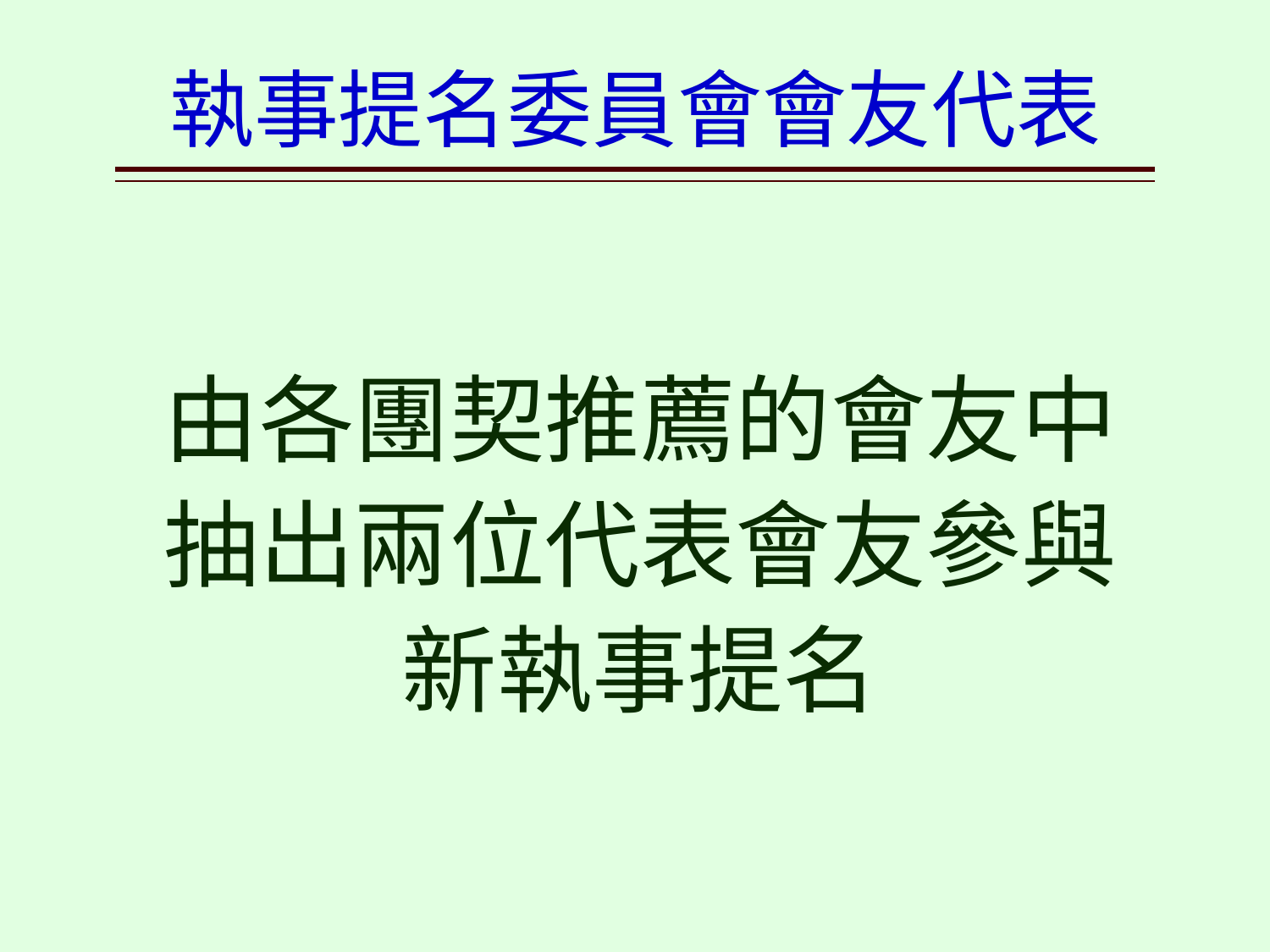

# 執事提名委員會會友代表
由各團契推薦的會友中抽出兩位代表會友參與新執事提名